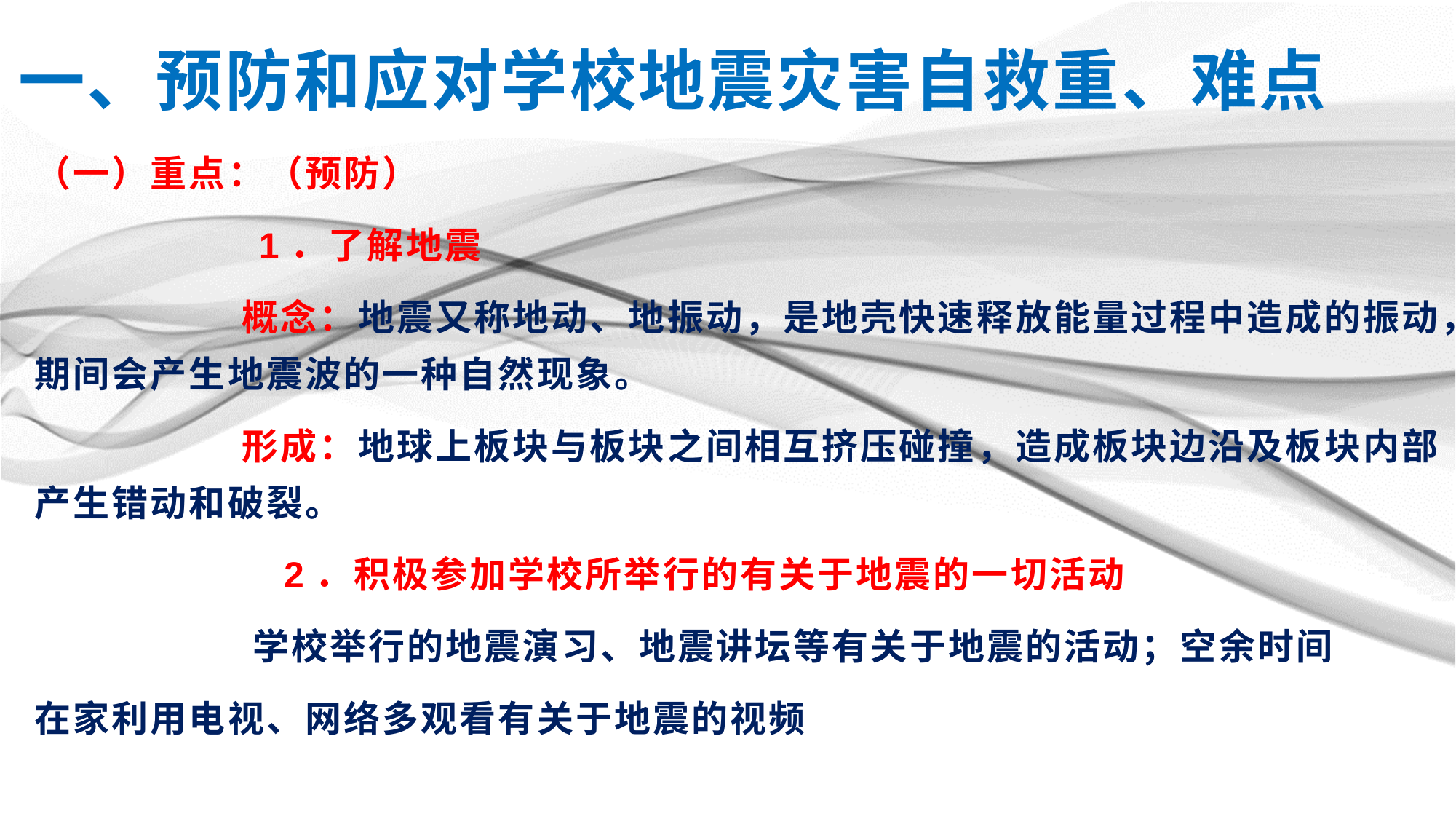

# 一、预防和应对学校地震灾害自救重、难点
（一）重点：（预防）
                  1．了解地震
                   概念：地震又称地动、地振动，是地壳快速释放能量过程中造成的振动，期间会产生地震波的一种自然现象。
                   形成：地球上板块与板块之间相互挤压碰撞，造成板块边沿及板块内部产生错动和破裂。
                    2．积极参加学校所举行的有关于地震的一切活动
                    学校举行的地震演习、地震讲坛等有关于地震的活动；空余时间
在家利用电视、网络多观看有关于地震的视频